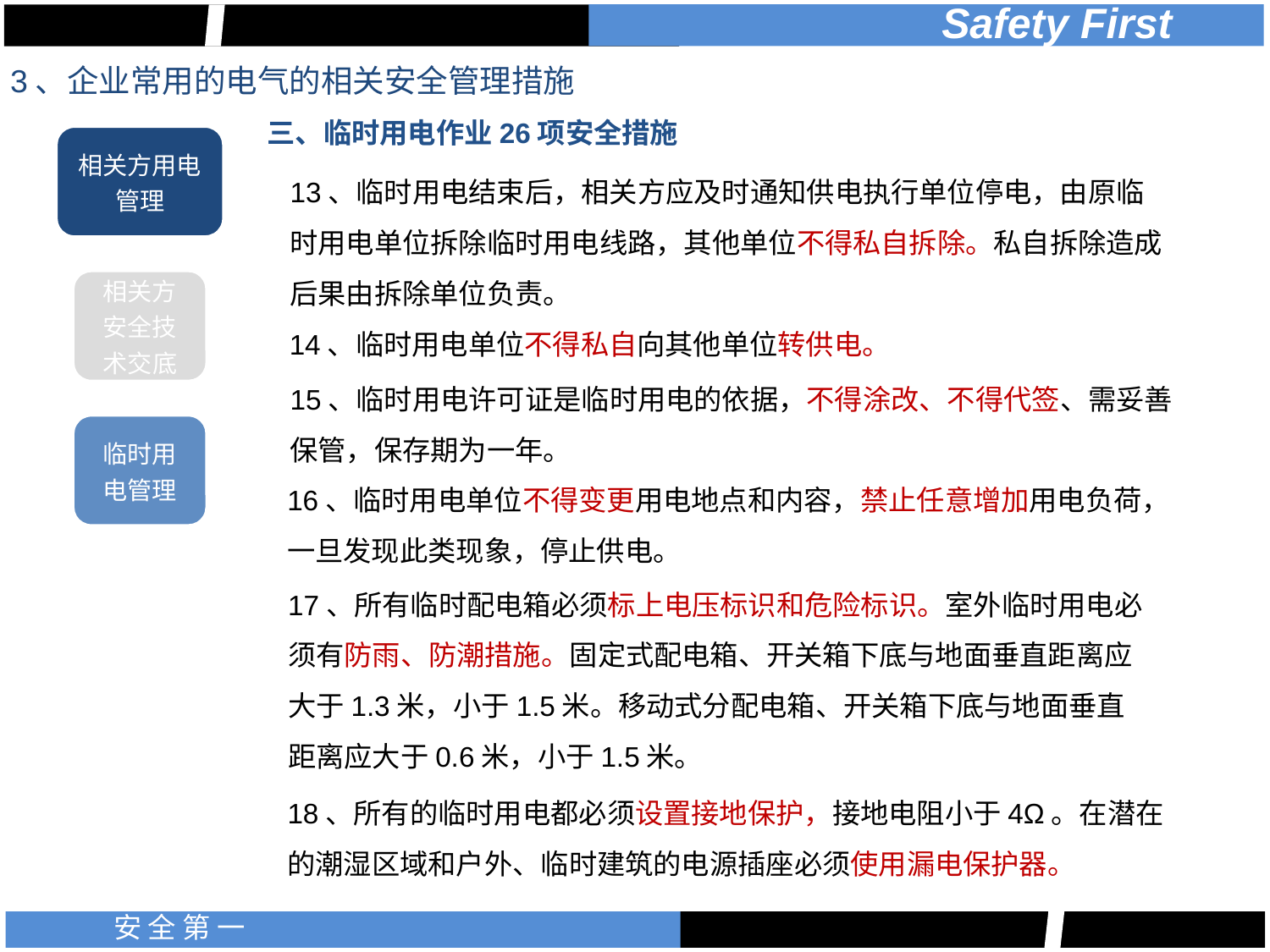

3、企业常用的电气的相关安全管理措施
三、临时用电作业26项安全措施
相关方用电管理
相关方安全技术交底
临时用电管理
13、临时用电结束后，相关方应及时通知供电执行单位停电，由原临时用电单位拆除临时用电线路，其他单位不得私自拆除。私自拆除造成后果由拆除单位负责。
14、临时用电单位不得私自向其他单位转供电。
15、临时用电许可证是临时用电的依据，不得涂改、不得代签、需妥善保管，保存期为一年。
16、临时用电单位不得变更用电地点和内容，禁止任意增加用电负荷，一旦发现此类现象，停止供电。
17、所有临时配电箱必须标上电压标识和危险标识。室外临时用电必须有防雨、防潮措施。固定式配电箱、开关箱下底与地面垂直距离应大于1.3米，小于1.5米。移动式分配电箱、开关箱下底与地面垂直距离应大于0.6米，小于1.5米。
18、所有的临时用电都必须设置接地保护，接地电阻小于4Ω。在潜在的潮湿区域和户外、临时建筑的电源插座必须使用漏电保护器。